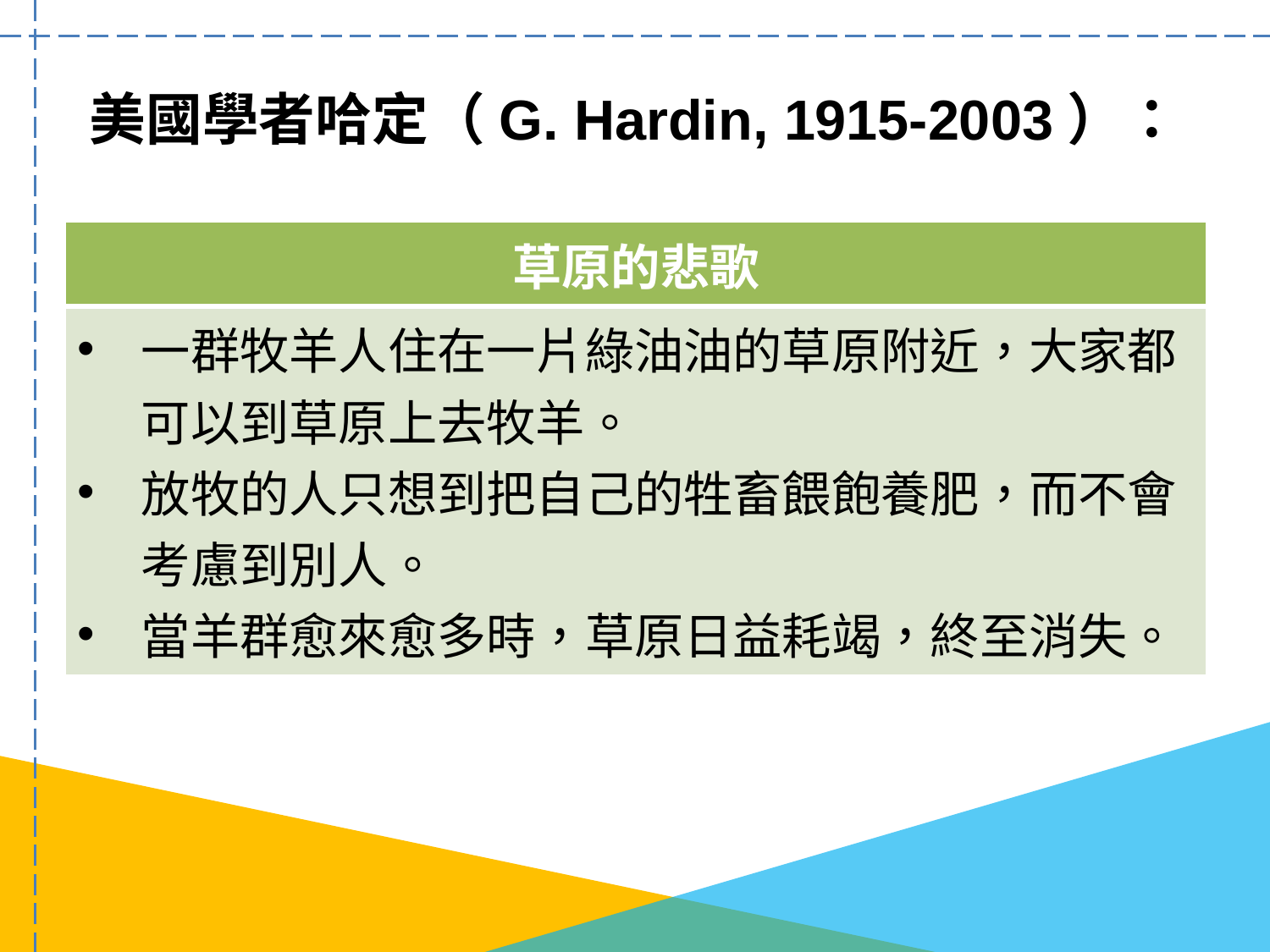

# 美國學者哈定（G. Hardin, 1915-2003）：

| 草原的悲歌 |
| --- |
| 一群牧羊人住在一片綠油油的草原附近，大家都可以到草原上去牧羊。 放牧的人只想到把自己的牲畜餵飽養肥，而不會考慮到別人。 當羊群愈來愈多時，草原日益耗竭，終至消失。 |